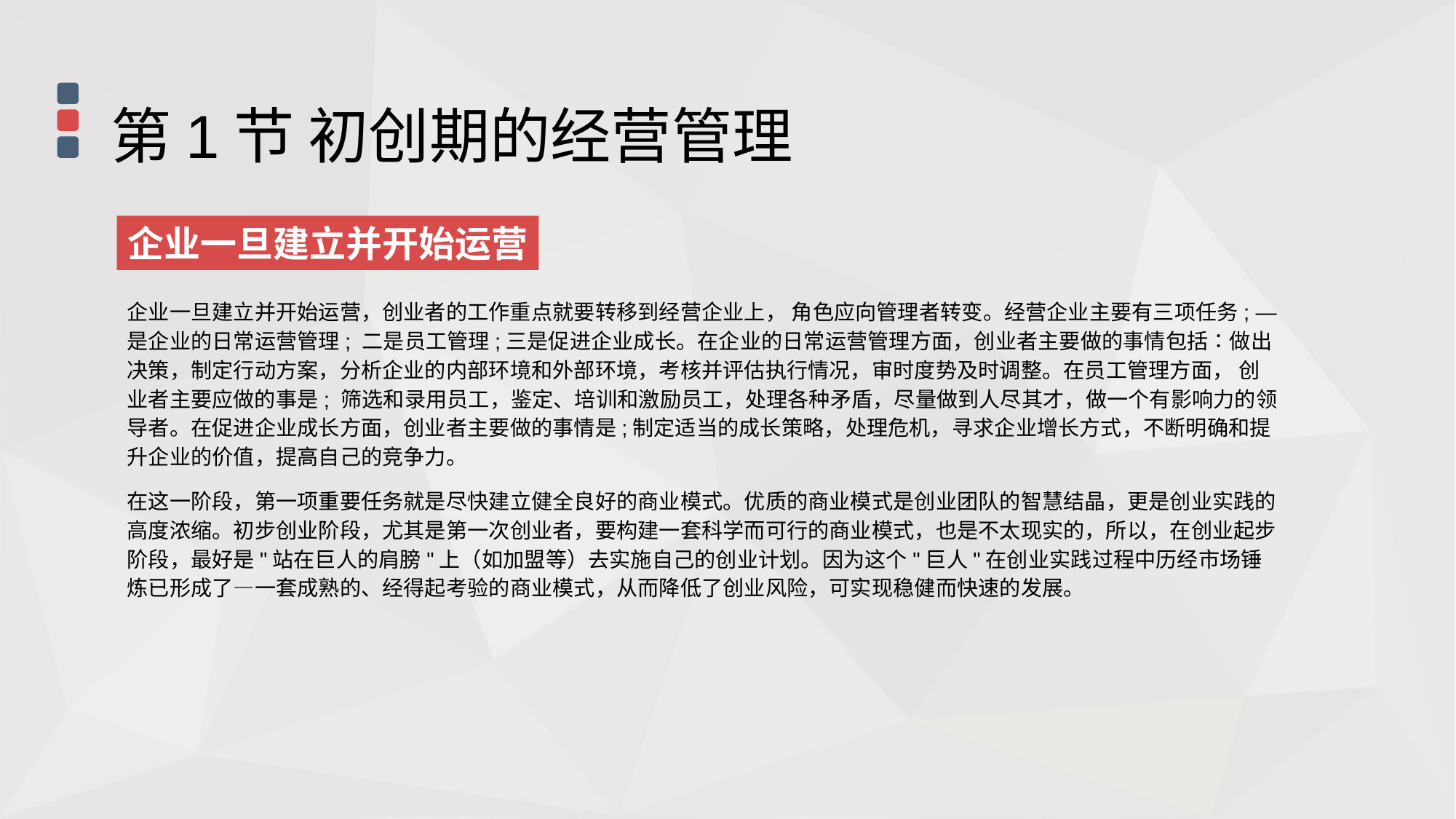

第1节 初创期的经营管理
企业一旦建立并开始运营
企业一旦建立并开始运营，创业者的工作重点就要转移到经营企业上， 角色应向管理者转变。经营企业主要有三项任务; —是企业的日常运营管理; 二是员工管理;三是促进企业成长。在企业的日常运营管理方面，创业者主要做的事情包括∶做出决策，制定行动方案，分析企业的内部环境和外部环境，考核并评估执行情况，审时度势及时调整。在员工管理方面， 创业者主要应做的事是; 筛选和录用员工，鉴定、培训和激励员工，处理各种矛盾，尽量做到人尽其才，做一个有影响力的领导者。在促进企业成长方面，创业者主要做的事情是;制定适当的成长策略，处理危机，寻求企业增长方式，不断明确和提升企业的价值，提高自己的竞争力。
在这一阶段，第一项重要任务就是尽快建立健全良好的商业模式。优质的商业模式是创业团队的智慧结晶，更是创业实践的高度浓缩。初步创业阶段，尤其是第一次创业者，要构建一套科学而可行的商业模式，也是不太现实的，所以，在创业起步阶段，最好是"站在巨人的肩膀"上（如加盟等）去实施自己的创业计划。因为这个"巨人"在创业实践过程中历经市场锤炼已形成了—一套成熟的、经得起考验的商业模式，从而降低了创业风险，可实现稳健而快速的发展。